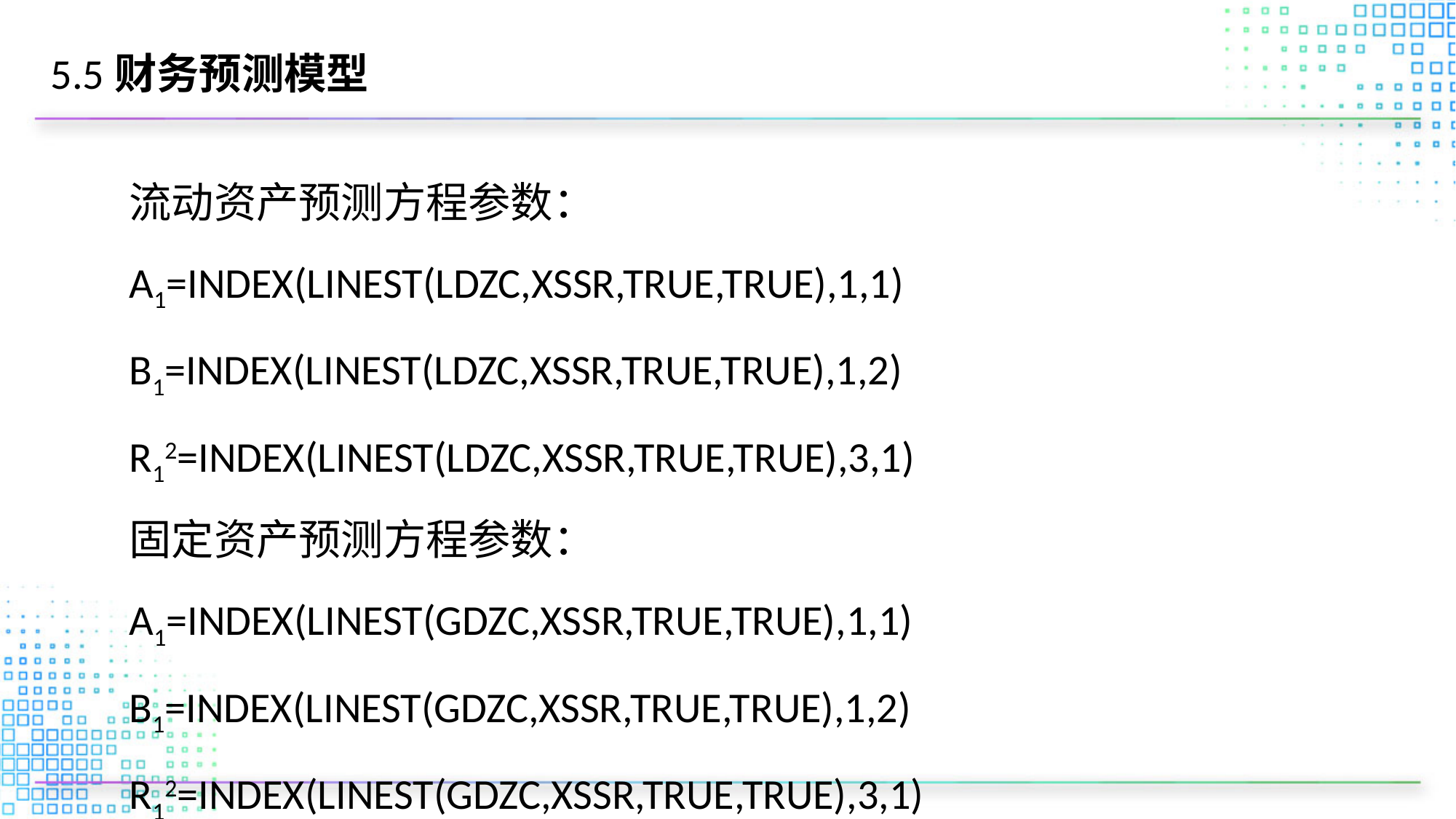

# 5.5财务预测模型
流动资产预测方程参数：
A1=INDEX(LINEST(LDZC,XSSR,TRUE,TRUE),1,1)
B1=INDEX(LINEST(LDZC,XSSR,TRUE,TRUE),1,2)
R12=INDEX(LINEST(LDZC,XSSR,TRUE,TRUE),3,1)
固定资产预测方程参数：
A1=INDEX(LINEST(GDZC,XSSR,TRUE,TRUE),1,1)
B1=INDEX(LINEST(GDZC,XSSR,TRUE,TRUE),1,2)
R12=INDEX(LINEST(GDZC,XSSR,TRUE,TRUE),3,1)